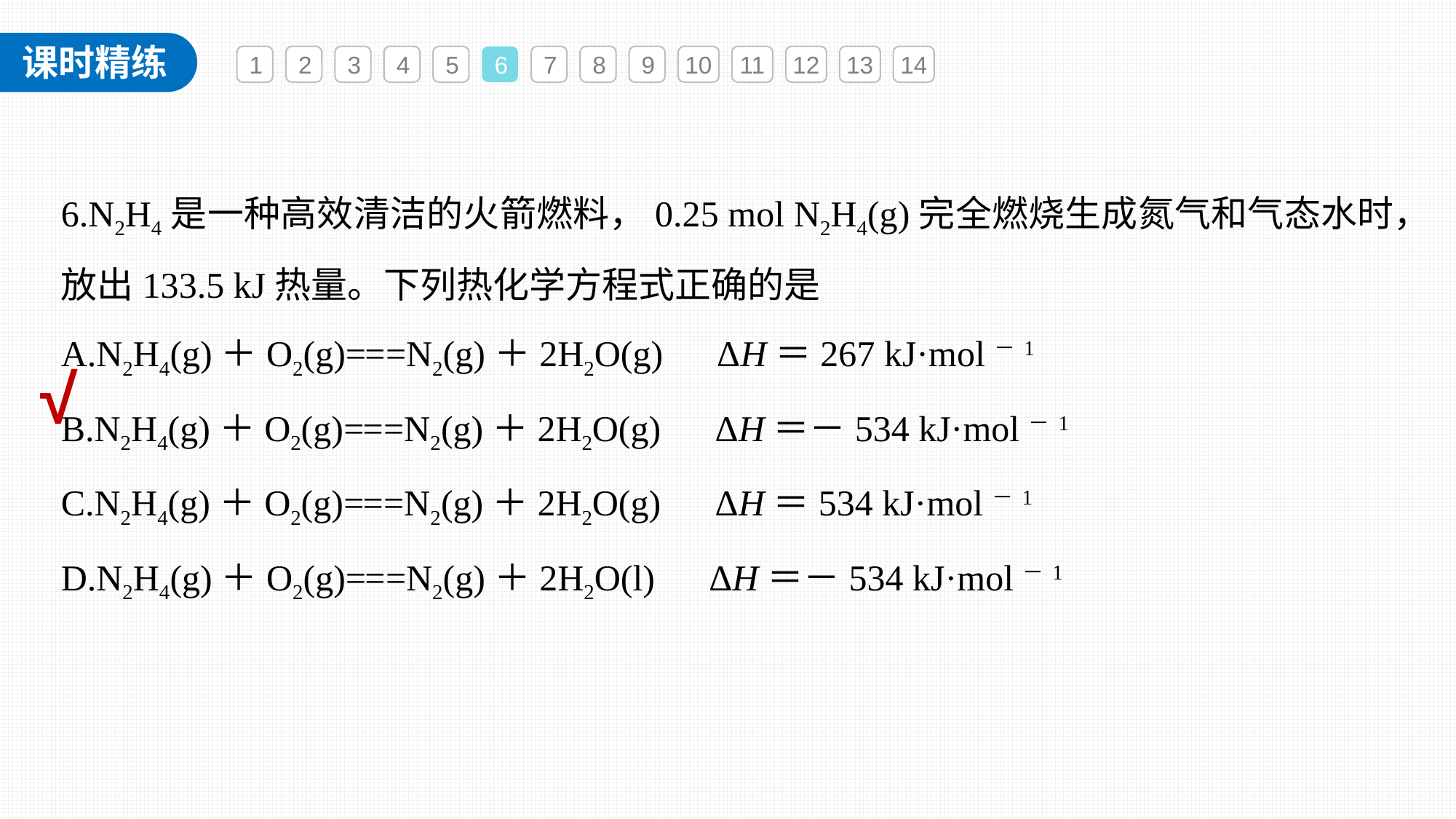

1
2
3
4
5
6
7
8
9
10
11
12
13
14
6.N2H4是一种高效清洁的火箭燃料，0.25 mol N2H4(g)完全燃烧生成氮气和气态水时，放出133.5 kJ热量。下列热化学方程式正确的是
A.N2H4(g)＋O2(g)===N2(g)＋2H2O(g)　ΔH＝267 kJ·mol－1
B.N2H4(g)＋O2(g)===N2(g)＋2H2O(g)　ΔH＝－534 kJ·mol－1
C.N2H4(g)＋O2(g)===N2(g)＋2H2O(g)　ΔH＝534 kJ·mol－1
D.N2H4(g)＋O2(g)===N2(g)＋2H2O(l)　ΔH＝－534 kJ·mol－1
√